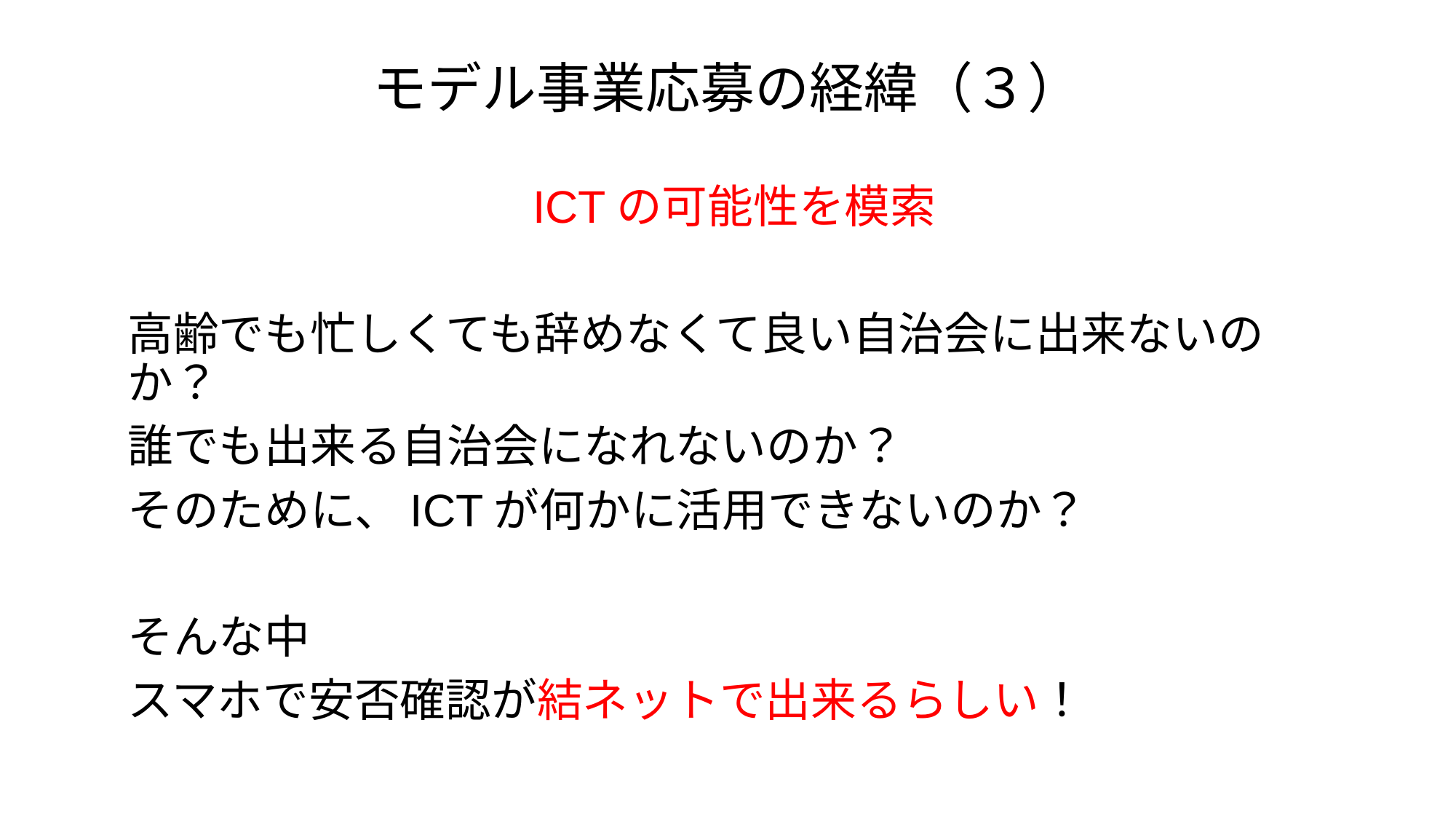

# モデル事業応募の経緯（３）
ICTの可能性を模索

高齢でも忙しくても辞めなくて良い自治会に出来ないのか？
誰でも出来る自治会になれないのか？
そのために、ICTが何かに活用できないのか？

そんな中
スマホで安否確認が結ネットで出来るらしい！